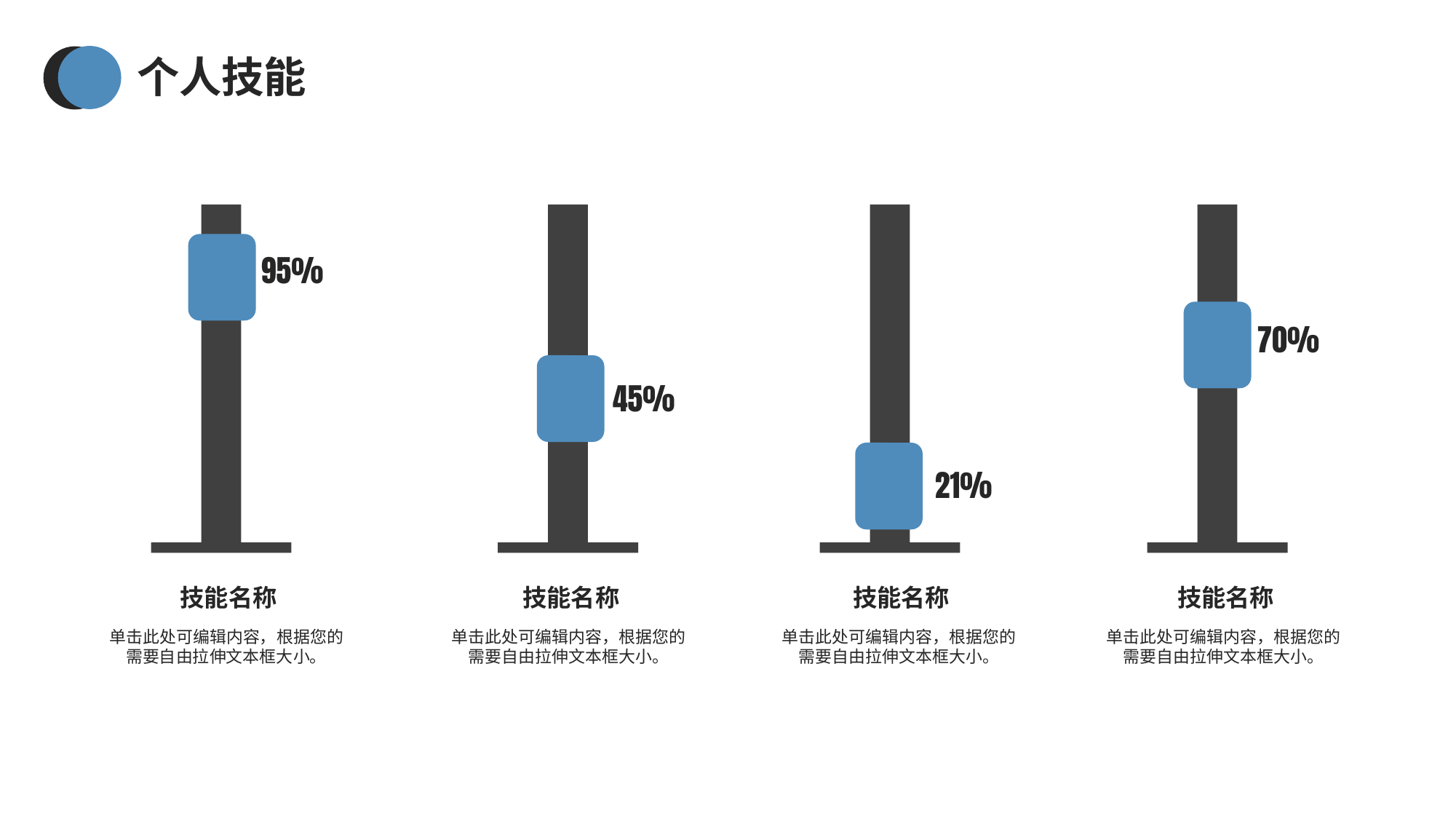

个人技能

95%

70%

45%

21%
技能名称
技能名称
技能名称
技能名称
单击此处可编辑内容，根据您的需要自由拉伸文本框大小。
单击此处可编辑内容，根据您的需要自由拉伸文本框大小。
单击此处可编辑内容，根据您的需要自由拉伸文本框大小。
单击此处可编辑内容，根据您的需要自由拉伸文本框大小。